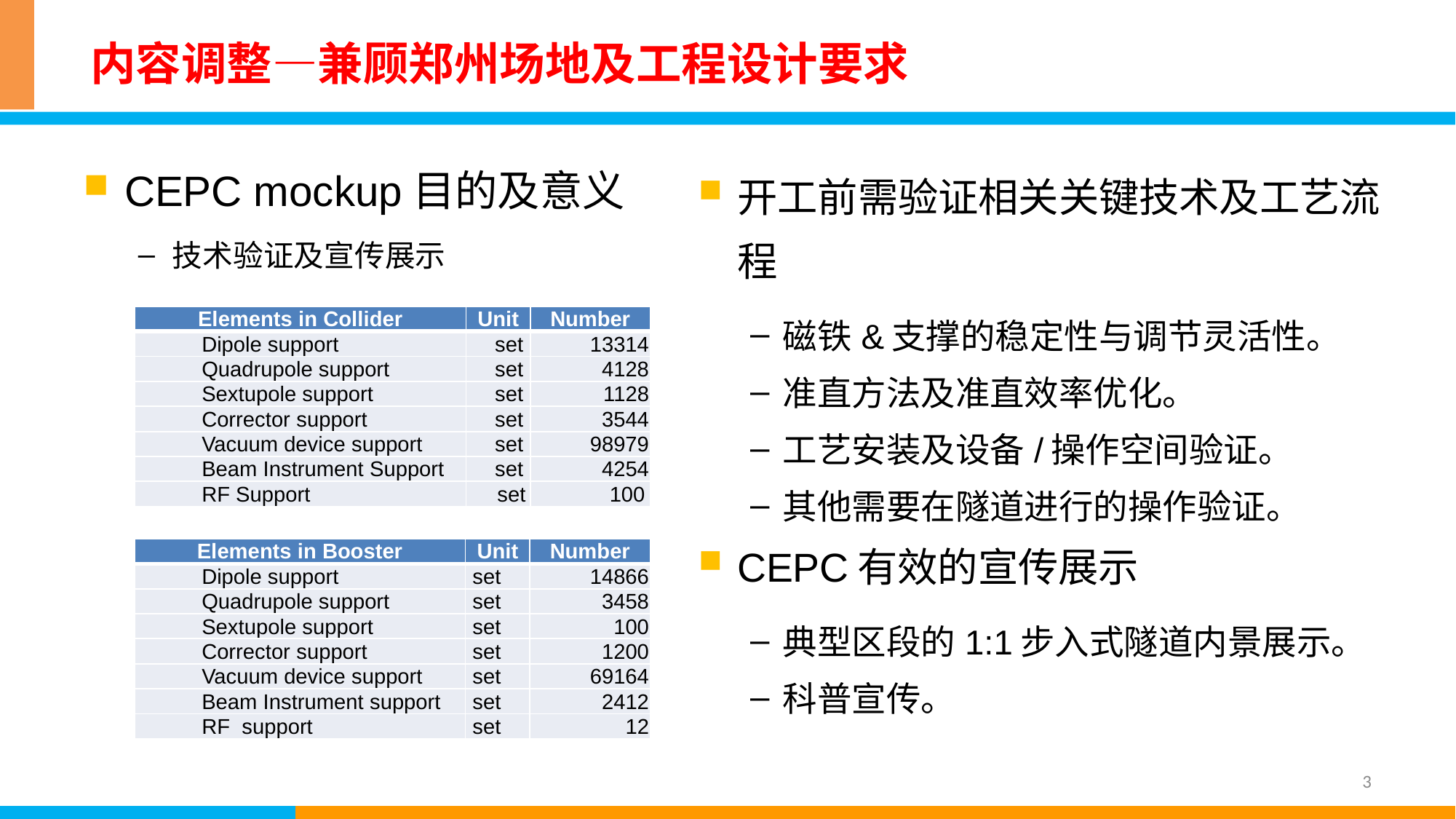

# 内容调整—兼顾郑州场地及工程设计要求
CEPC mockup目的及意义
技术验证及宣传展示
开工前需验证相关关键技术及工艺流程
磁铁&支撑的稳定性与调节灵活性。
准直方法及准直效率优化。
工艺安装及设备/操作空间验证。
其他需要在隧道进行的操作验证。
CEPC有效的宣传展示
典型区段的1:1步入式隧道内景展示。
科普宣传。

| Elements in Collider | Unit | Number |
| --- | --- | --- |
| Dipole support | set | 13314 |
| Quadrupole support | set | 4128 |
| Sextupole support | set | 1128 |
| Corrector support | set | 3544 |
| Vacuum device support | set | 98979 |
| Beam Instrument Support | set | 4254 |
| RF Support | set | 100 |
| Elements in Booster | Unit | Number |
| --- | --- | --- |
| Dipole support | set | 14866 |
| Quadrupole support | set | 3458 |
| Sextupole support | set | 100 |
| Corrector support | set | 1200 |
| Vacuum device support | set | 69164 |
| Beam Instrument support | set | 2412 |
| RF support | set | 12 |
3